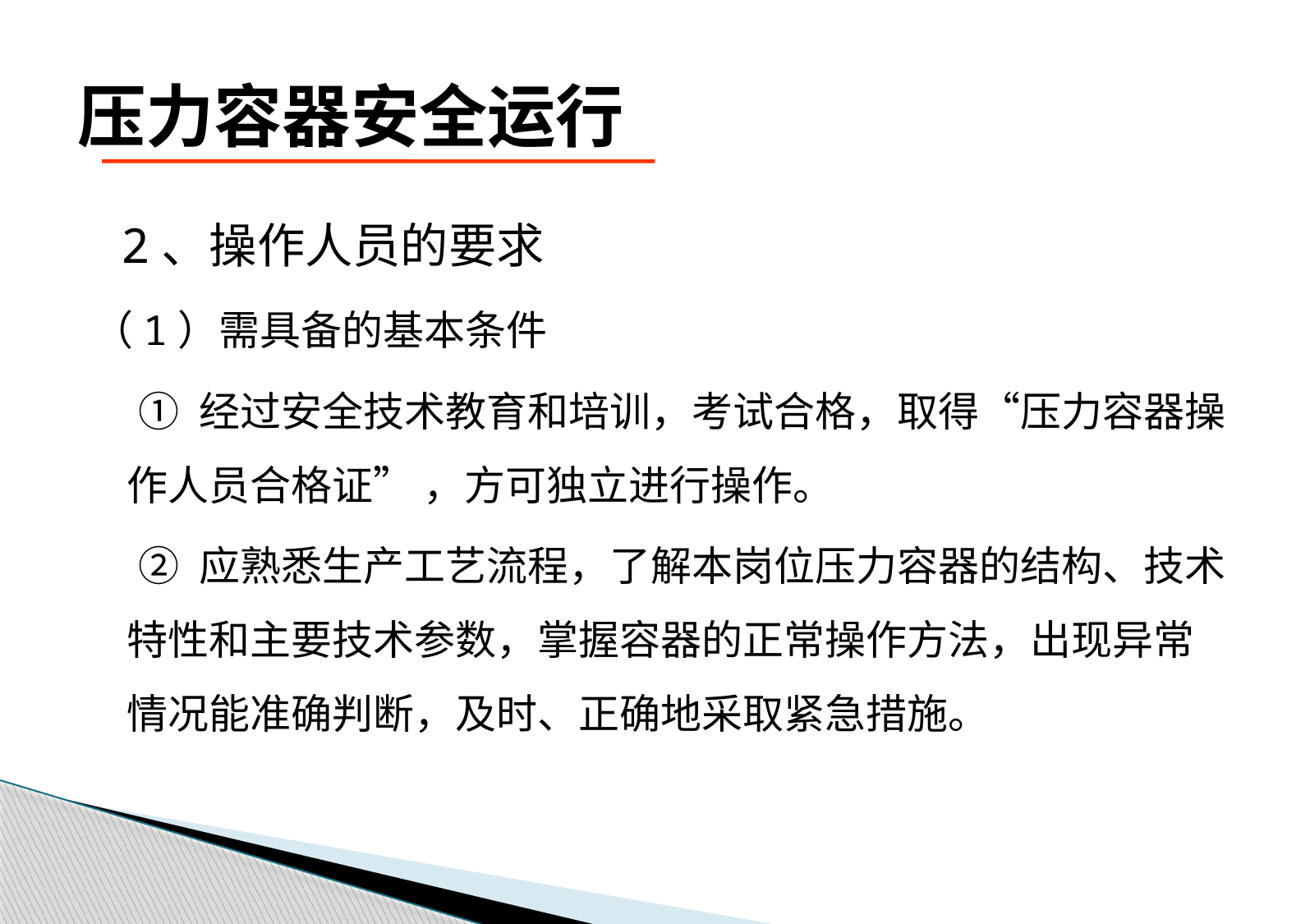

# 压力容器安全运行

 2、操作人员的要求
（1）需具备的基本条件
     ① 经过安全技术教育和培训，考试合格，取得“压力容器操作人员合格证” ，方可独立进行操作。
     ② 应熟悉生产工艺流程，了解本岗位压力容器的结构、技术特性和主要技术参数，掌握容器的正常操作方法，出现异常情况能准确判断，及时、正确地采取紧急措施。